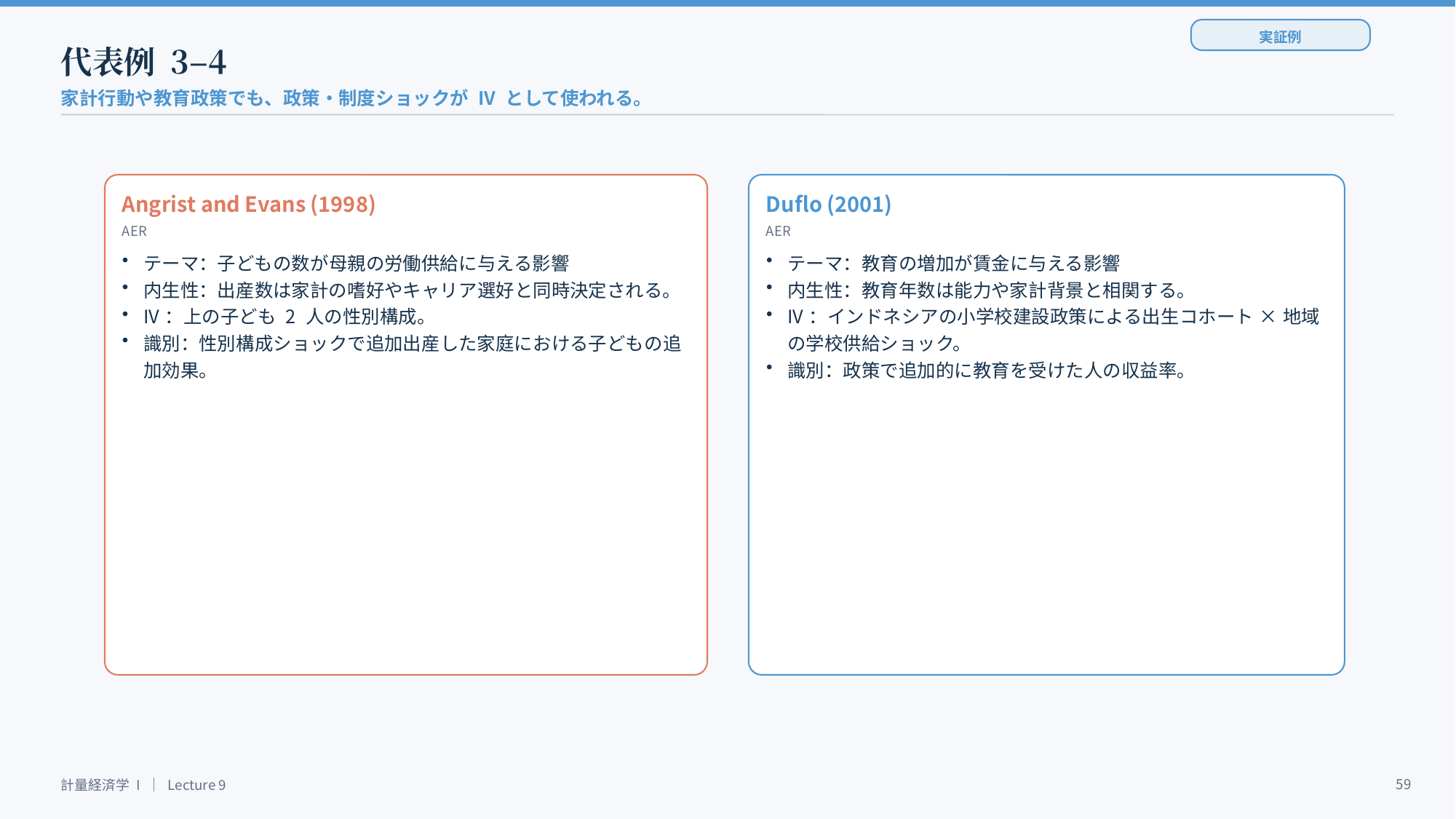

実証例
代表例 3–4
家計行動や教育政策でも、政策・制度ショックが IV として使われる。

Angrist and Evans (1998)
Duflo (2001)
AER
AER
テーマ：子どもの数が母親の労働供給に与える影響
内生性：出産数は家計の嗜好やキャリア選好と同時決定される。
IV：上の子ども 2 人の性別構成。
識別：性別構成ショックで追加出産した家庭における子どもの追加効果。
テーマ：教育の増加が賃金に与える影響
内生性：教育年数は能力や家計背景と相関する。
IV：インドネシアの小学校建設政策による出生コホート×地域の学校供給ショック。
識別：政策で追加的に教育を受けた人の収益率。
59
計量経済学 I ｜ Lecture 9